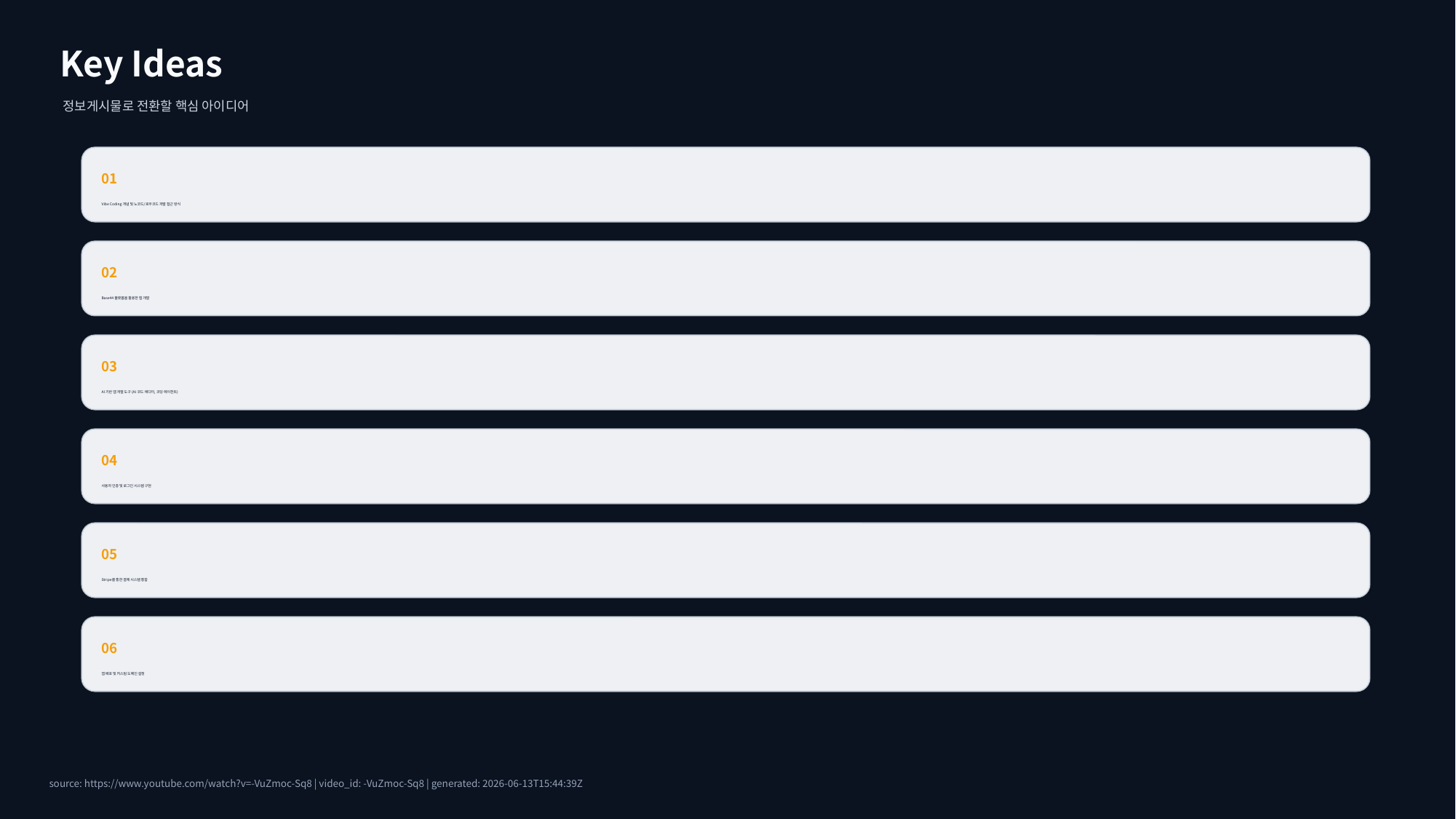

Key Ideas
정보게시물로 전환할 핵심 아이디어

01
Vibe Coding 개념 및 노코드/로우코드 개발 접근 방식

02
Base44 플랫폼을 활용한 앱 개발

03
AI 기반 앱 개발 도구 (AI 코드 에디터, 코딩 에이전트)

04
사용자 인증 및 로그인 시스템 구현

05
Stripe를 통한 결제 시스템 통합

06
앱 배포 및 커스텀 도메인 설정
source: https://www.youtube.com/watch?v=-VuZmoc-Sq8 | video_id: -VuZmoc-Sq8 | generated: 2026-06-13T15:44:39Z